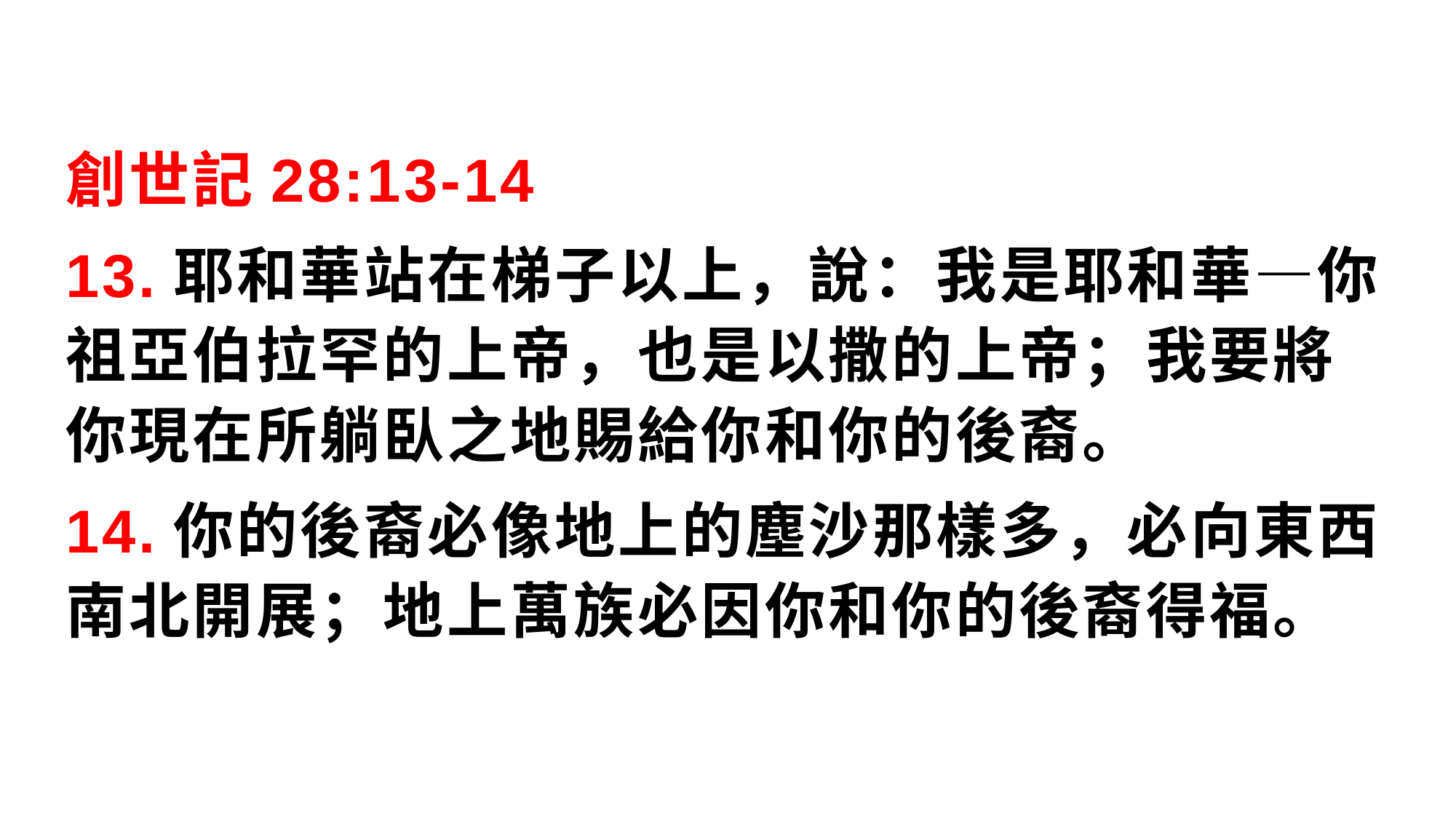

創世記28:13-14
13.耶和華站在梯子以上，說：我是耶和華—你祖亞伯拉罕的上帝，也是以撒的上帝；我要將你現在所躺臥之地賜給你和你的後裔。
14.你的後裔必像地上的塵沙那樣多，必向東西南北開展；地上萬族必因你和你的後裔得福。